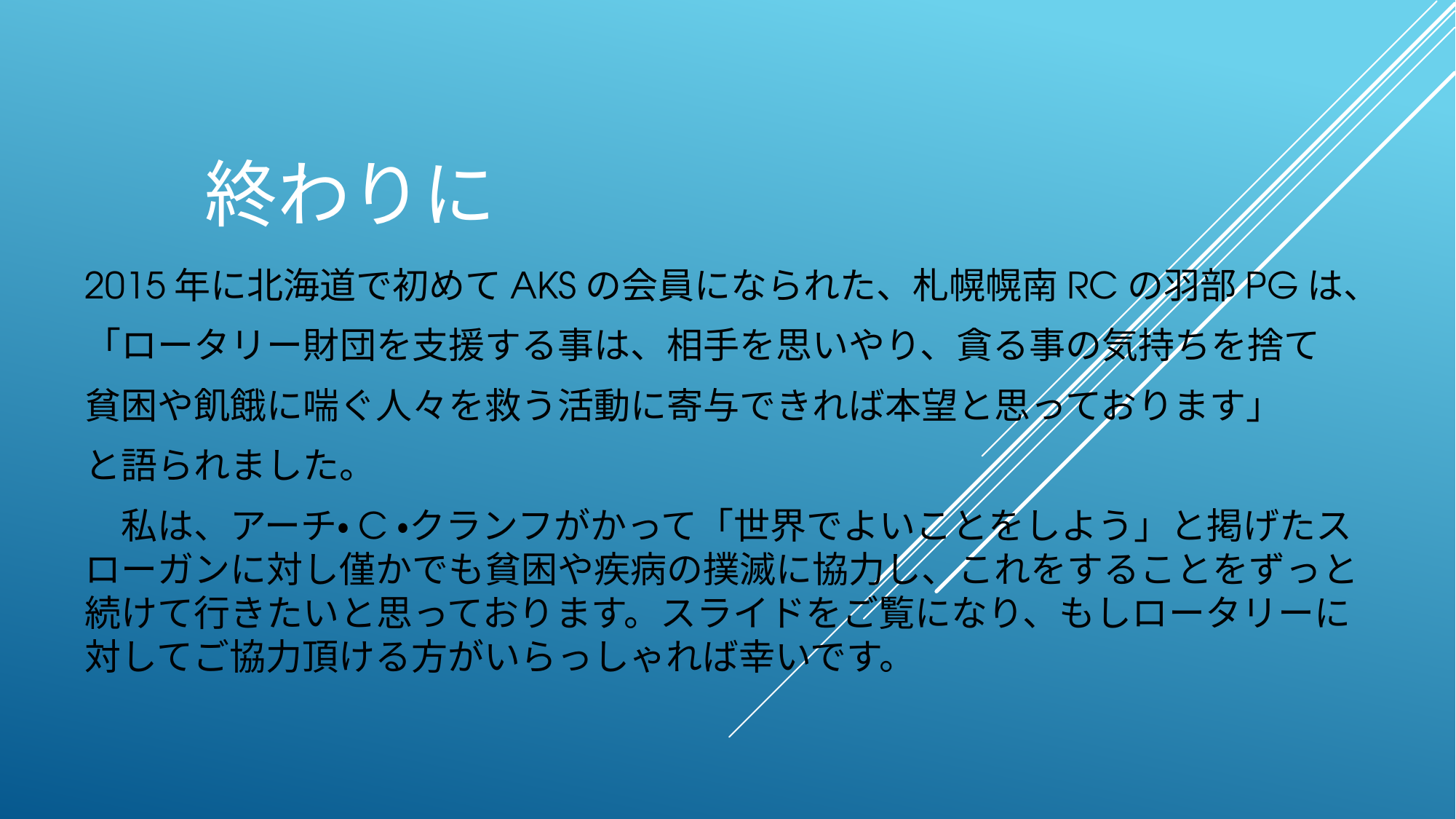

# 終わりに
2015年に北海道で初めてAKSの会員になられた、札幌幌南RCの羽部PGは、
「ロータリー財団を支援する事は、相手を思いやり、貪る事の気持ちを捨て
貧困や飢餓に喘ぐ人々を救う活動に寄与できれば本望と思っております」
と語られました。
　私は、アーチ・C・クランフがかって「世界でよいことをしよう」と掲げたスローガンに対し僅かでも貧困や疾病の撲滅に協力し、これをすることをずっと続けて行きたいと思っております。スライドをご覧になり、もしロータリーに対してご協力頂ける方がいらっしゃれば幸いです。